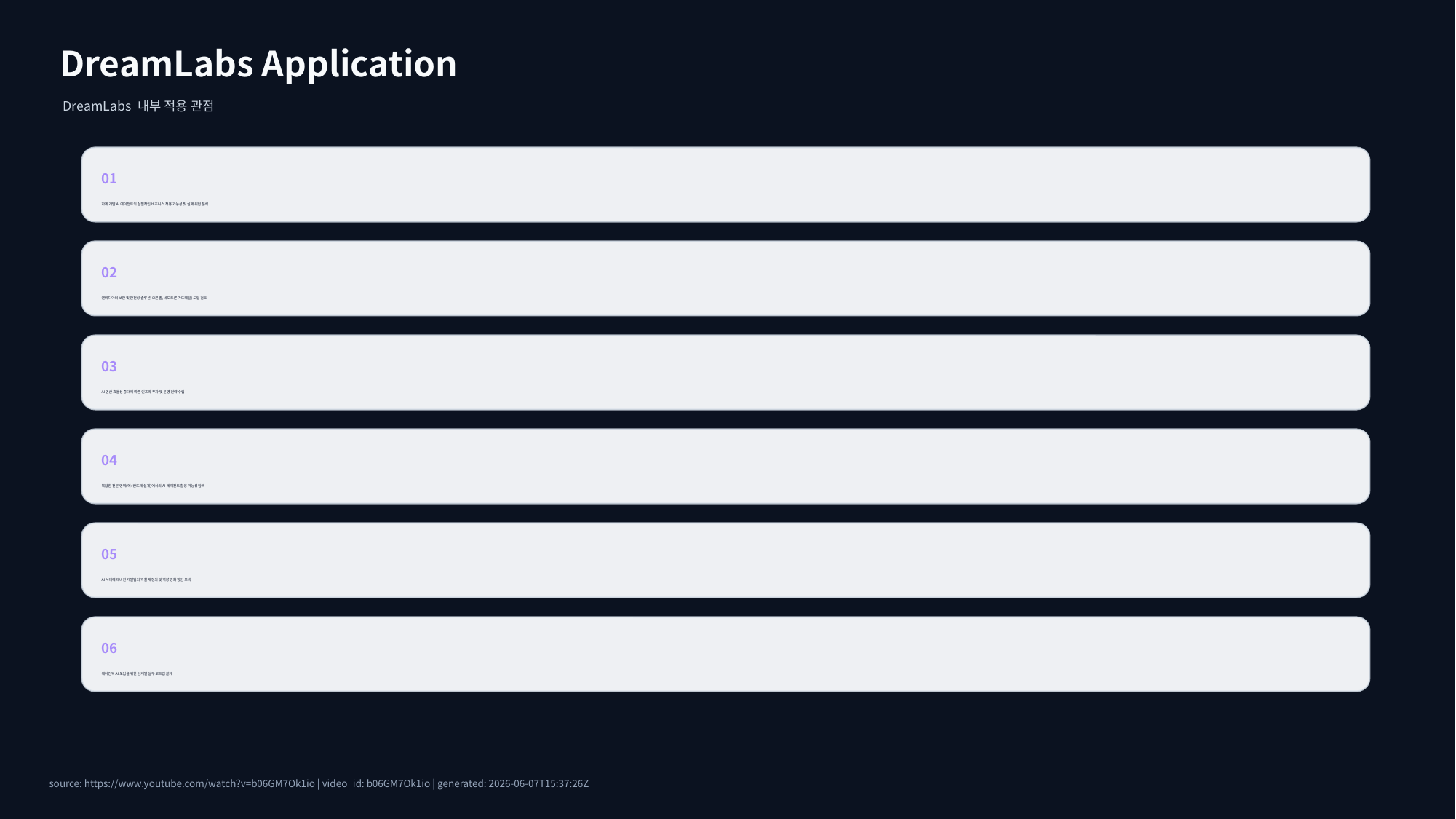

DreamLabs Application
DreamLabs 내부 적용 관점

01
자체 개발 AI 에이전트의 실질적인 비즈니스 적용 가능성 및 실패 위험 분석

02
엔비디아의 보안 및 안전성 솔루션(오픈셸, 네모트론 가드레일) 도입 검토

03
AI 연산 효율성 증대에 따른 인프라 투자 및 운영 전략 수립

04
복잡한 전문 영역(예: 반도체 설계)에서의 AI 에이전트 활용 가능성 탐색

05
AI 시대에 대비한 개발팀의 역할 재정의 및 역량 강화 방안 모색

06
에이전틱 AI 도입을 위한 단계별 실무 로드맵 설계
source: https://www.youtube.com/watch?v=b06GM7Ok1io | video_id: b06GM7Ok1io | generated: 2026-06-07T15:37:26Z